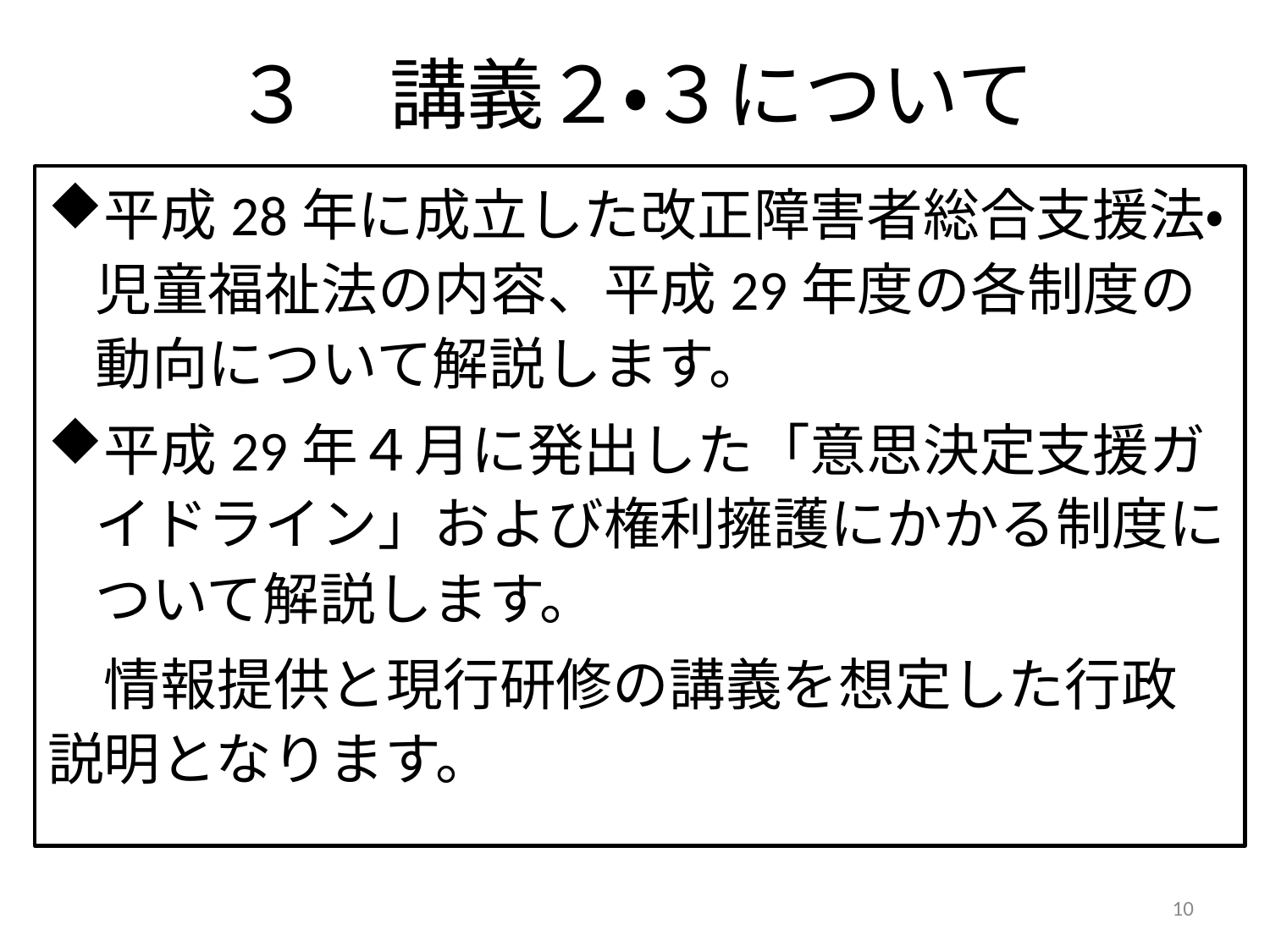

# ３　講義２・３について
平成28年に成立した改正障害者総合支援法・児童福祉法の内容、平成29年度の各制度の動向について解説します。
平成29年４月に発出した「意思決定支援ガイドライン」および権利擁護にかかる制度について解説します。
　情報提供と現行研修の講義を想定した行政説明となります。

10